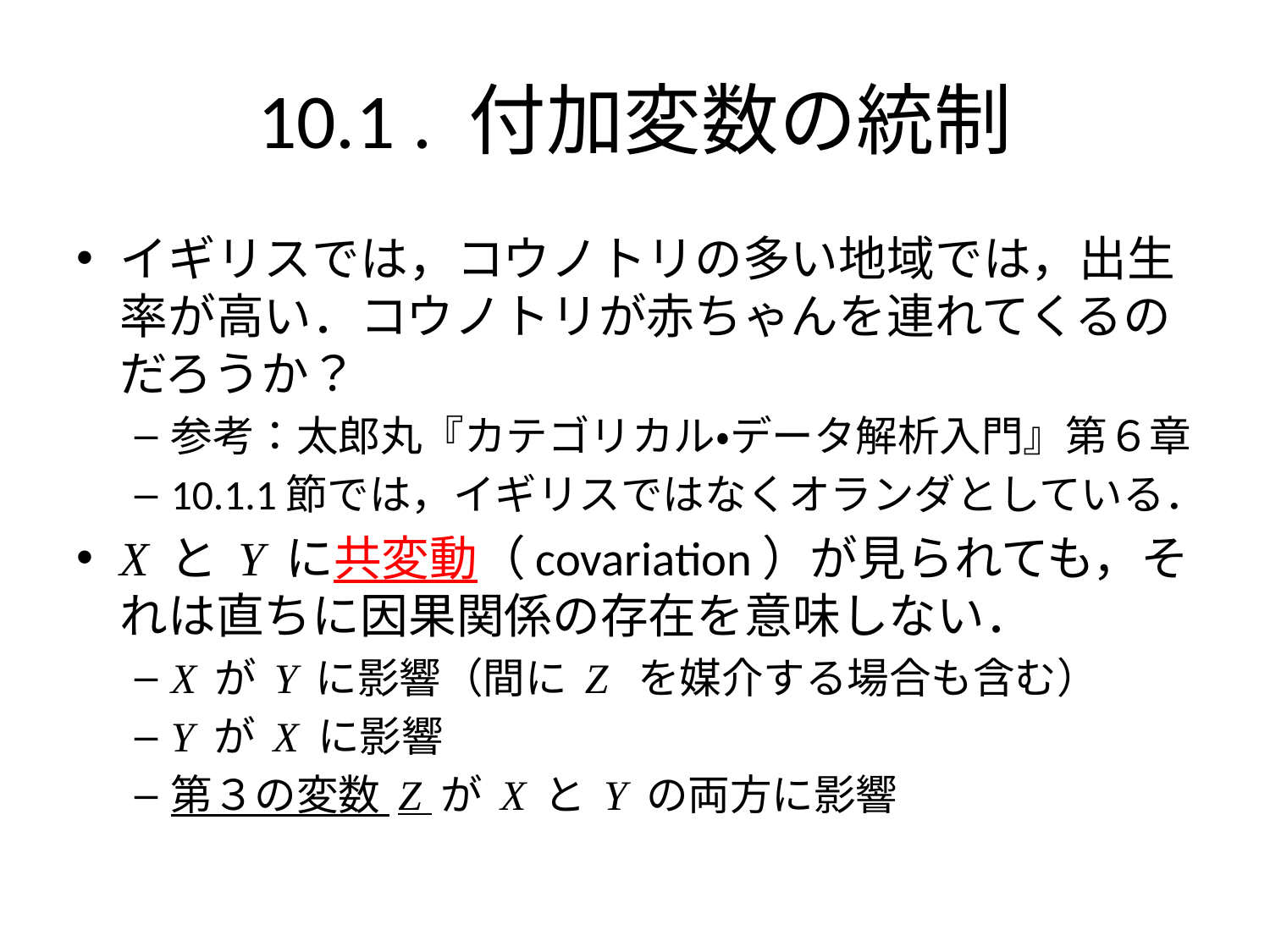

# 10.1 . 付加変数の統制
イギリスでは，コウノトリの多い地域では，出生率が高い．コウノトリが赤ちゃんを連れてくるのだろうか？
参考：太郎丸『カテゴリカル・データ解析入門』第６章
10.1.1節では，イギリスではなくオランダとしている．
X と Y に共変動（covariation）が見られても，それは直ちに因果関係の存在を意味しない．
X が Y に影響（間に Z  を媒介する場合も含む）
Y が X に影響
第３の変数 Z が X と Y の両方に影響